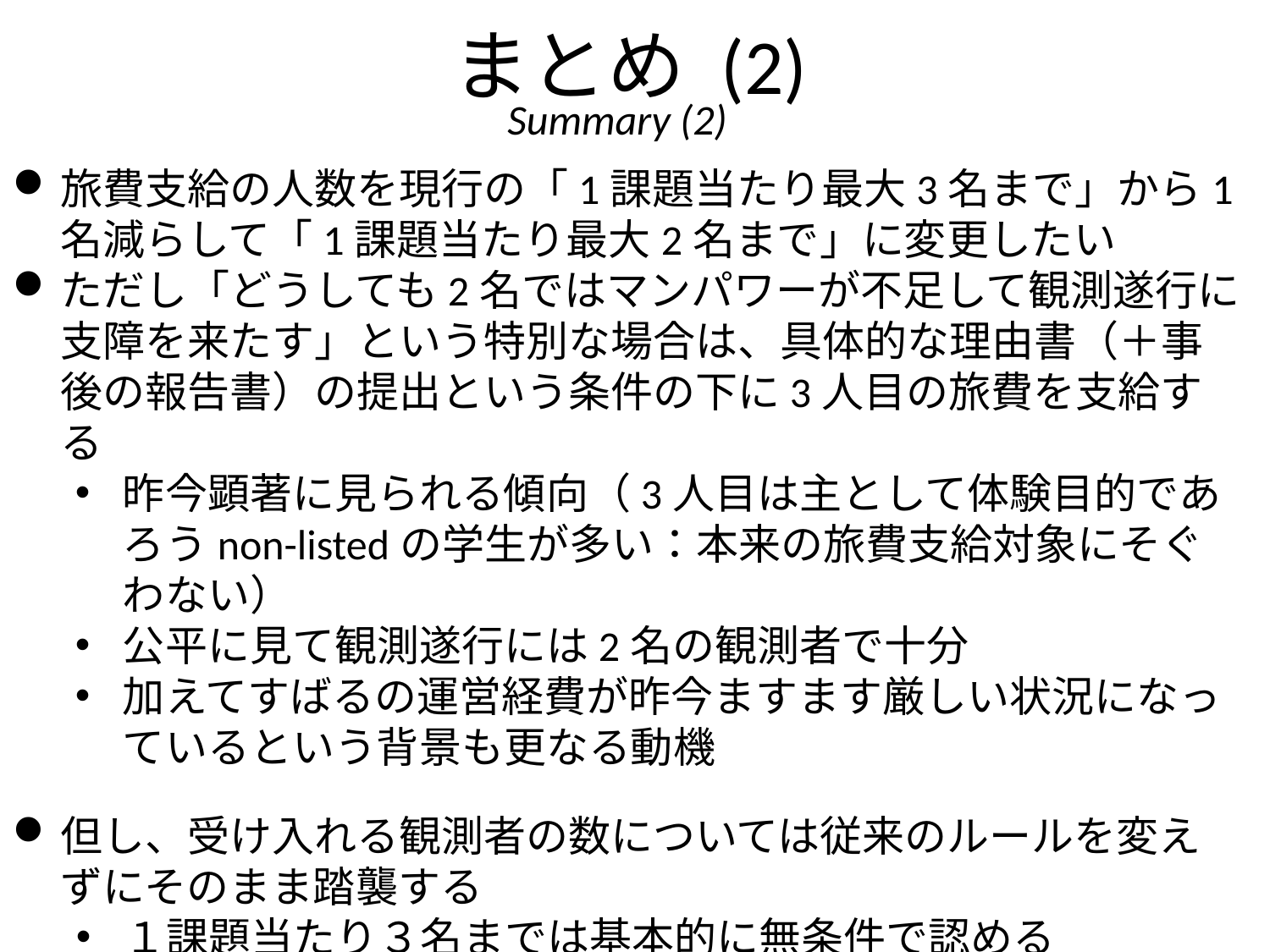

# まとめ (2)
Summary (2)
旅費支給の人数を現行の「1課題当たり最大3名まで」から1名減らして「1課題当たり最大2名まで」に変更したい
ただし「どうしても2名ではマンパワーが不足して観測遂行に支障を来たす」という特別な場合は、具体的な理由書（＋事後の報告書）の提出という条件の下に3人目の旅費を支給する
昨今顕著に見られる傾向（3人目は主として体験目的であろうnon-listedの学生が多い：本来の旅費支給対象にそぐわない）
公平に見て観測遂行には2名の観測者で十分
加えてすばるの運営経費が昨今ますます厳しい状況になっているという背景も更なる動機

但し、受け入れる観測者の数については従来のルールを変えずにそのまま踏襲する
１課題当たり３名までは基本的に無条件で認める
もしそれ以上を希望する場合は応相談